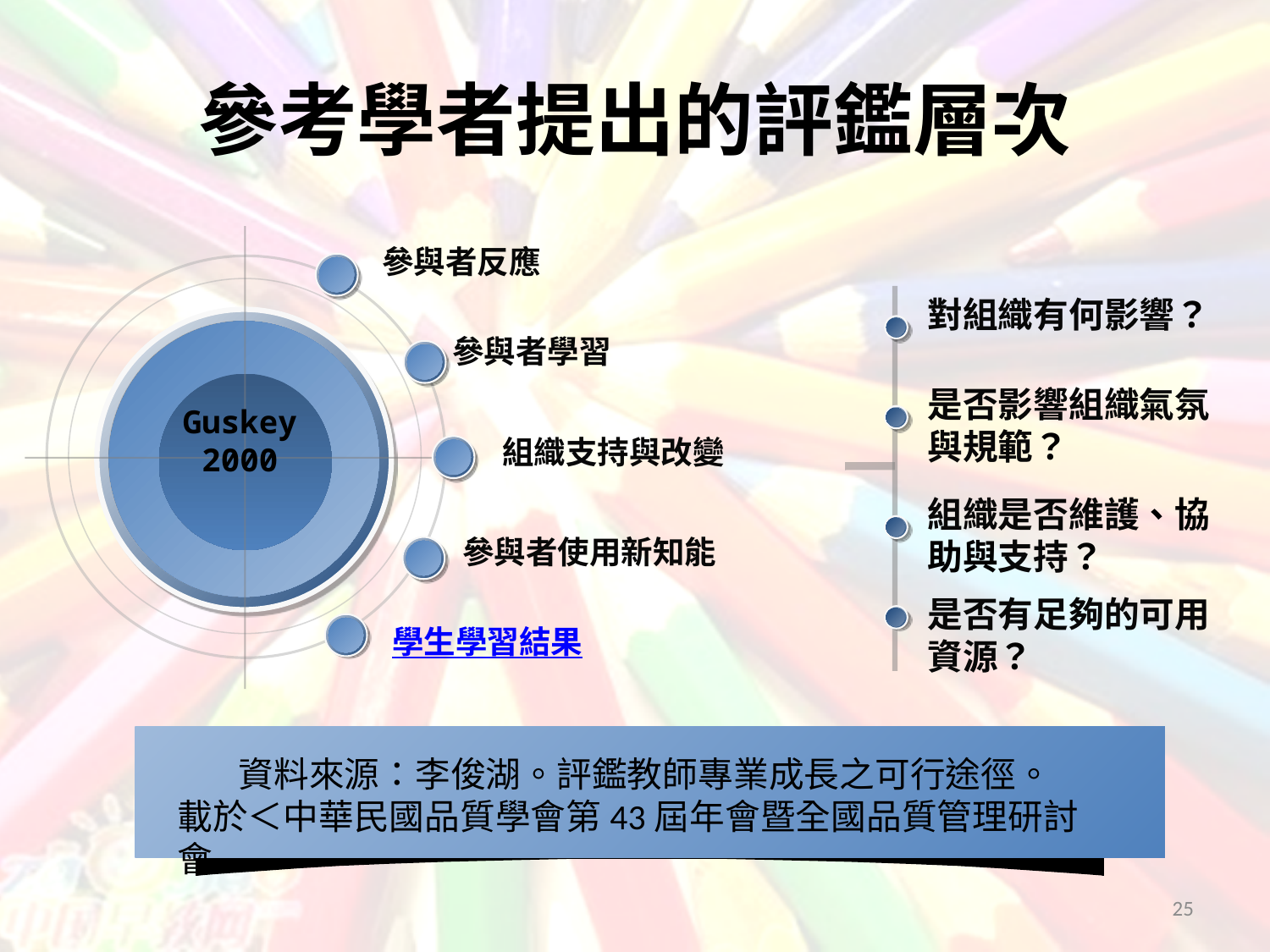

# 參考學者提出的評鑑層次

 參與者反應

對組織有何影響？

 參與者學習

是否影響組織氣氛與規範？
Guskey
2000

 組織支持與改變

組織是否維護、協助與支持？

 參與者使用新知能

是否有足夠的可用資源？

 學生學習結果

資料來源：李俊湖。評鑑教師專業成長之可行途徑。
載於＜中華民國品質學會第43屆年會暨全國品質管理研討會
25